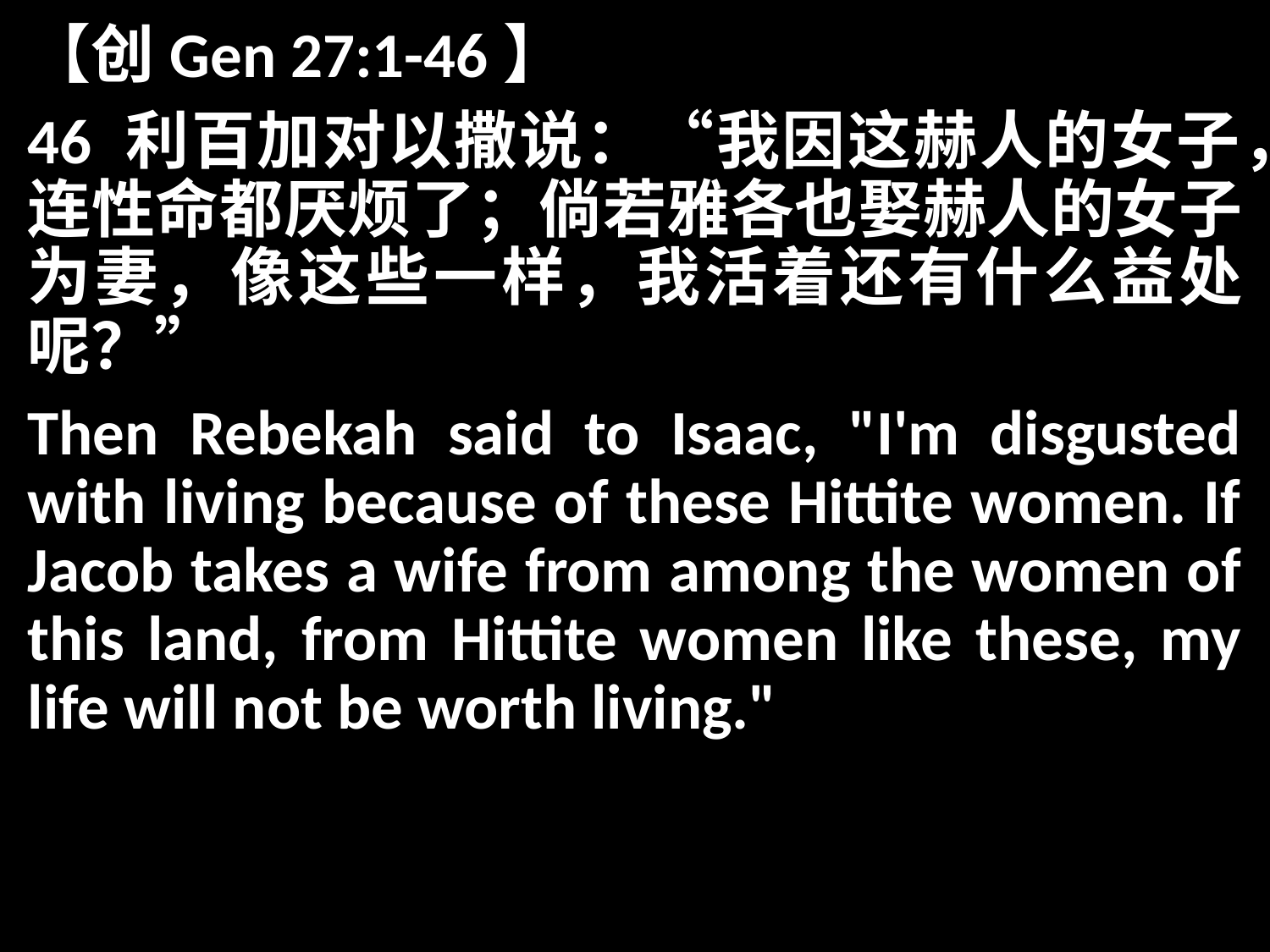

【创Gen 27:1-46】
46 利百加对以撒说：“我因这赫人的女子，连性命都厌烦了；倘若雅各也娶赫人的女子为妻，像这些一样，我活着还有什么益处呢？”
Then Rebekah said to Isaac, "I'm disgusted with living because of these Hittite women. If Jacob takes a wife from among the women of this land, from Hittite women like these, my life will not be worth living."